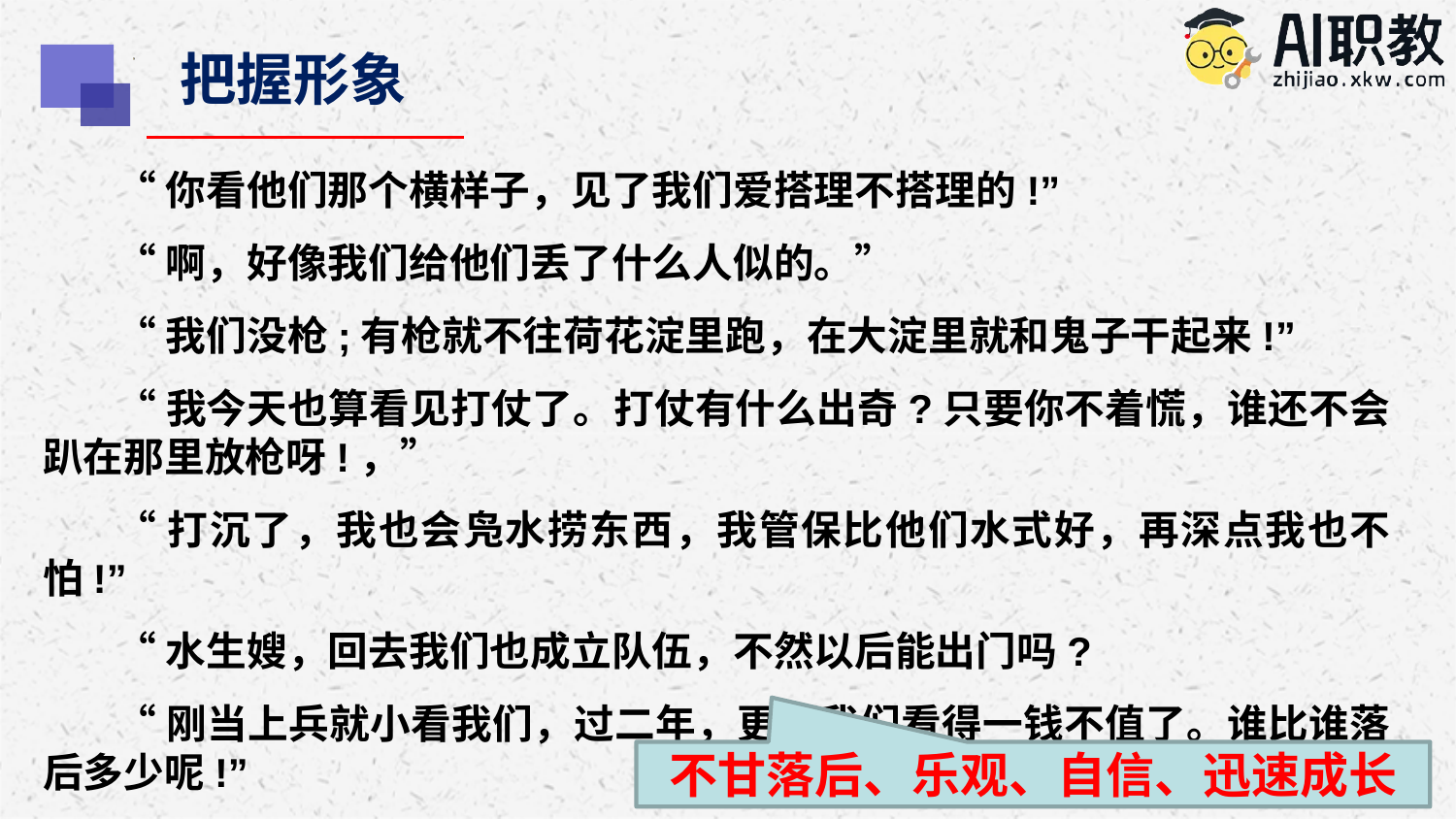

把握形象

“你看他们那个横样子，见了我们爱搭理不搭理的!”
“啊，好像我们给他们丢了什么人似的。”
“我们没枪;有枪就不往荷花淀里跑，在大淀里就和鬼子干起来!”
“我今天也算看见打仗了。打仗有什么出奇?只要你不着慌，谁还不会趴在那里放枪呀!，”
“打沉了，我也会凫水捞东西，我管保比他们水式好，再深点我也不怕!”
“水生嫂，回去我们也成立队伍，不然以后能出门吗?
“刚当上兵就小看我们，过二年，更把我们看得一钱不值了。谁比谁落后多少呢!”
不甘落后、乐观、自信、迅速成长